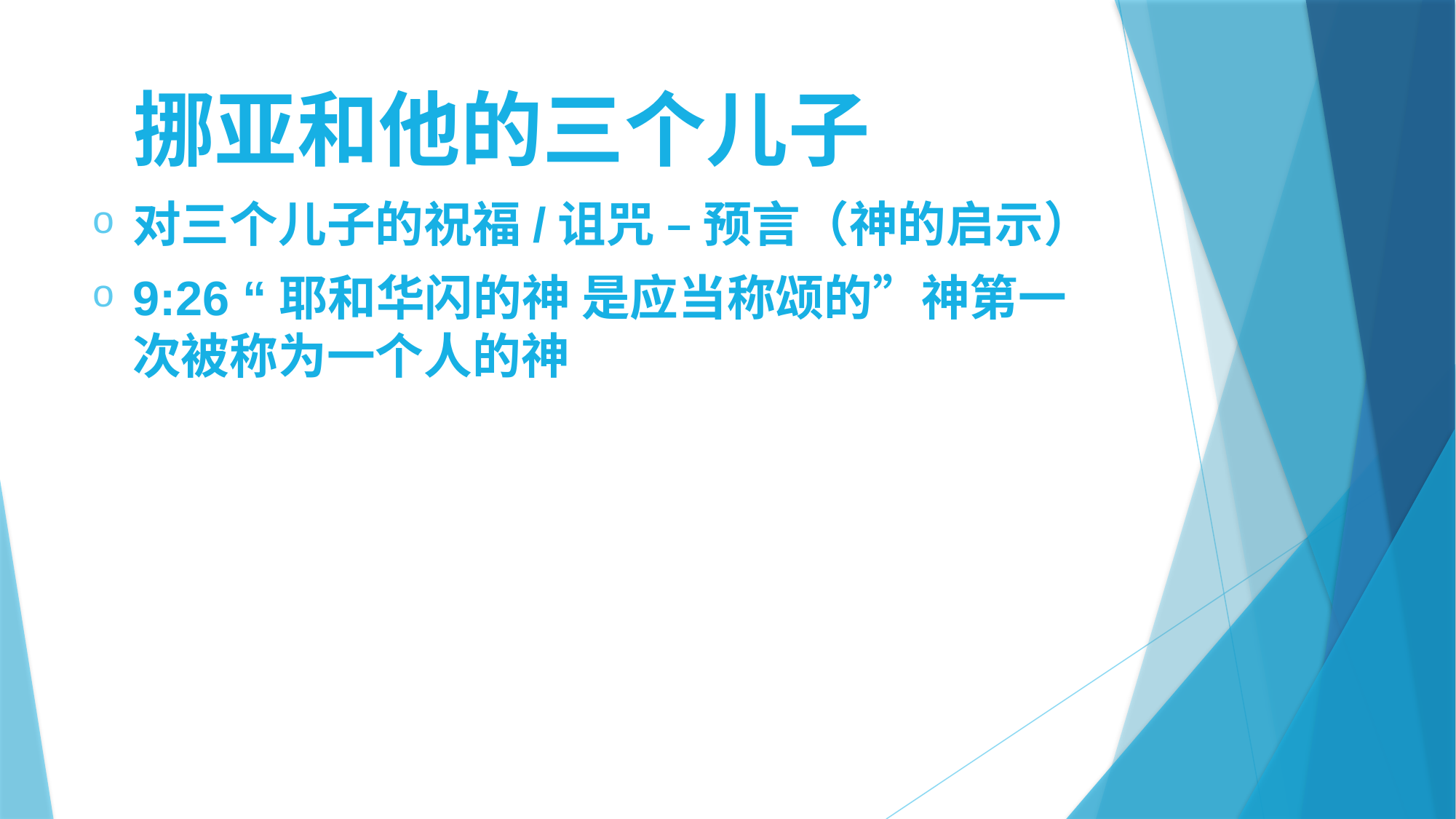

# 挪亚和他的三个儿子
对三个儿子的祝福/诅咒 – 预言（神的启示）
9:26 “耶和华闪的神 是应当称颂的”神第一次被称为一个人的神